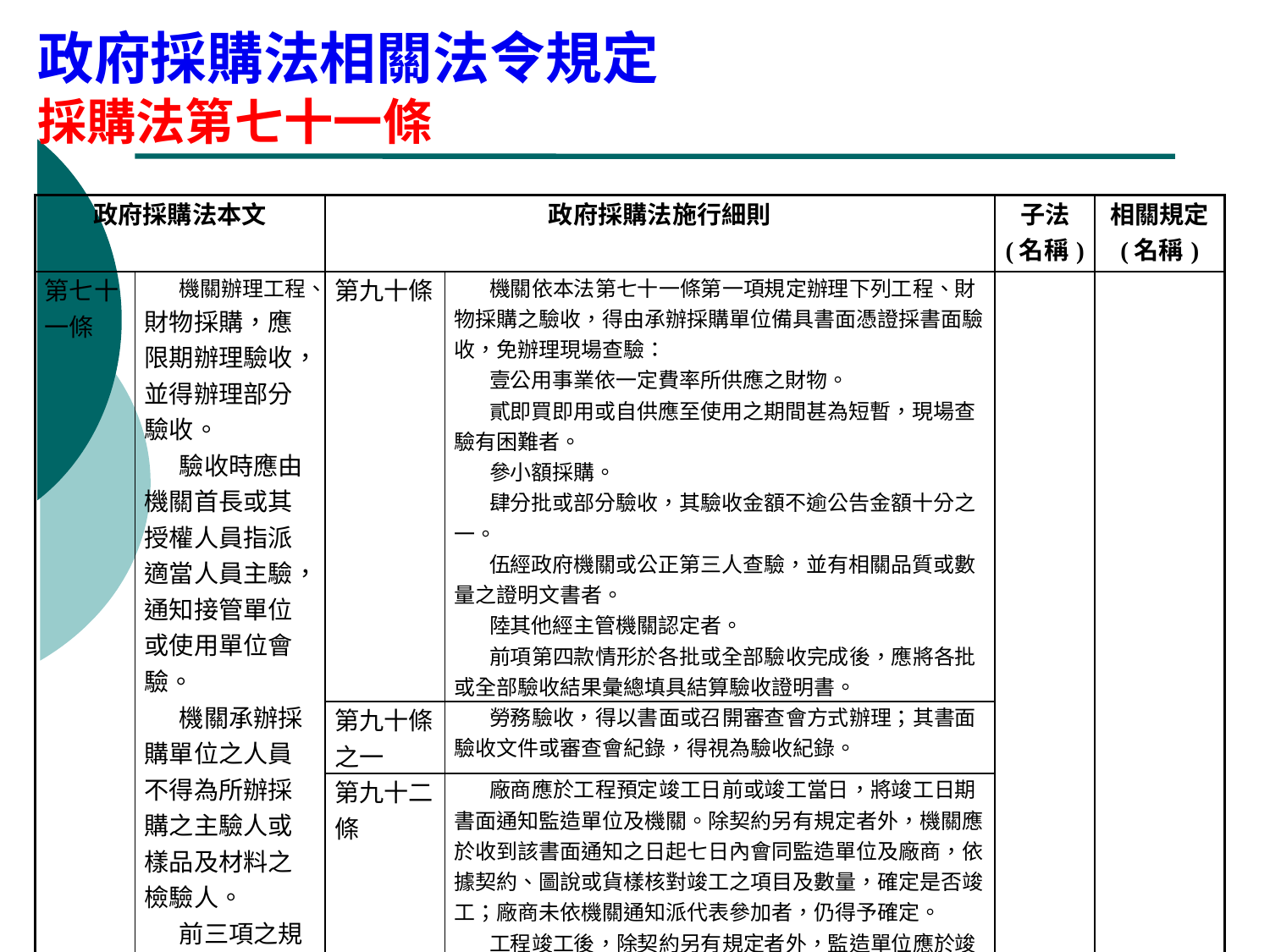

# 政府採購法相關法令規定 採購法第七十一條
| 政府採購法本文 |  | 政府採購法施行細則 |  | 子法 (名稱) | 相關規定 (名稱) |
| --- | --- | --- | --- | --- | --- |
| 第七十一條 | 機關辦理工程、財物採購，應限期辦理驗收，並得辦理部分驗收。 驗收時應由機關首長或其授權人員指派適當人員主驗，通知接管單位或使用單位會驗。 機關承辦採購單位之人員不得為所辦採購之主驗人或樣品及材料之檢驗人。 前三項之規定，於勞務採購準用之。 | 第九十條 | 機關依本法第七十一條第一項規定辦理下列工程、財物採購之驗收，得由承辦採購單位備具書面憑證採書面驗收，免辦理現場查驗： 公用事業依一定費率所供應之財物。 即買即用或自供應至使用之期間甚為短暫，現場查驗有困難者。 小額採購。 分批或部分驗收，其驗收金額不逾公告金額十分之一。 經政府機關或公正第三人查驗，並有相關品質或數量之證明文書者。 其他經主管機關認定者。 前項第四款情形於各批或全部驗收完成後，應將各批或全部驗收結果彙總填具結算驗收證明書。 |  |  |
|  |  | 第九十條之一 | 勞務驗收，得以書面或召開審查會方式辦理；其書面驗收文件或審查會紀錄，得視為驗收紀錄。 |  |  |
|  |  | 第九十二條 | 廠商應於工程預定竣工日前或竣工當日，將竣工日期書面通知監造單位及機關。除契約另有規定者外，機關應於收到該書面通知之日起七日內會同監造單位及廠商，依據契約、圖說或貨樣核對竣工之項目及數量，確定是否竣工；廠商未依機關通知派代表參加者，仍得予確定。 工程竣工後，除契約另有規定者外，監造單位應於竣工後七日內，將竣工圖表、工程結算明細表及契約規定之其他資料，送請機關審核。有初驗程序者，機關應於收受全部資料之日起三十日內辦理初驗，並作成初驗紀錄。 財物或勞務採購有初驗程序者，準用前二項規定。 |  |  |